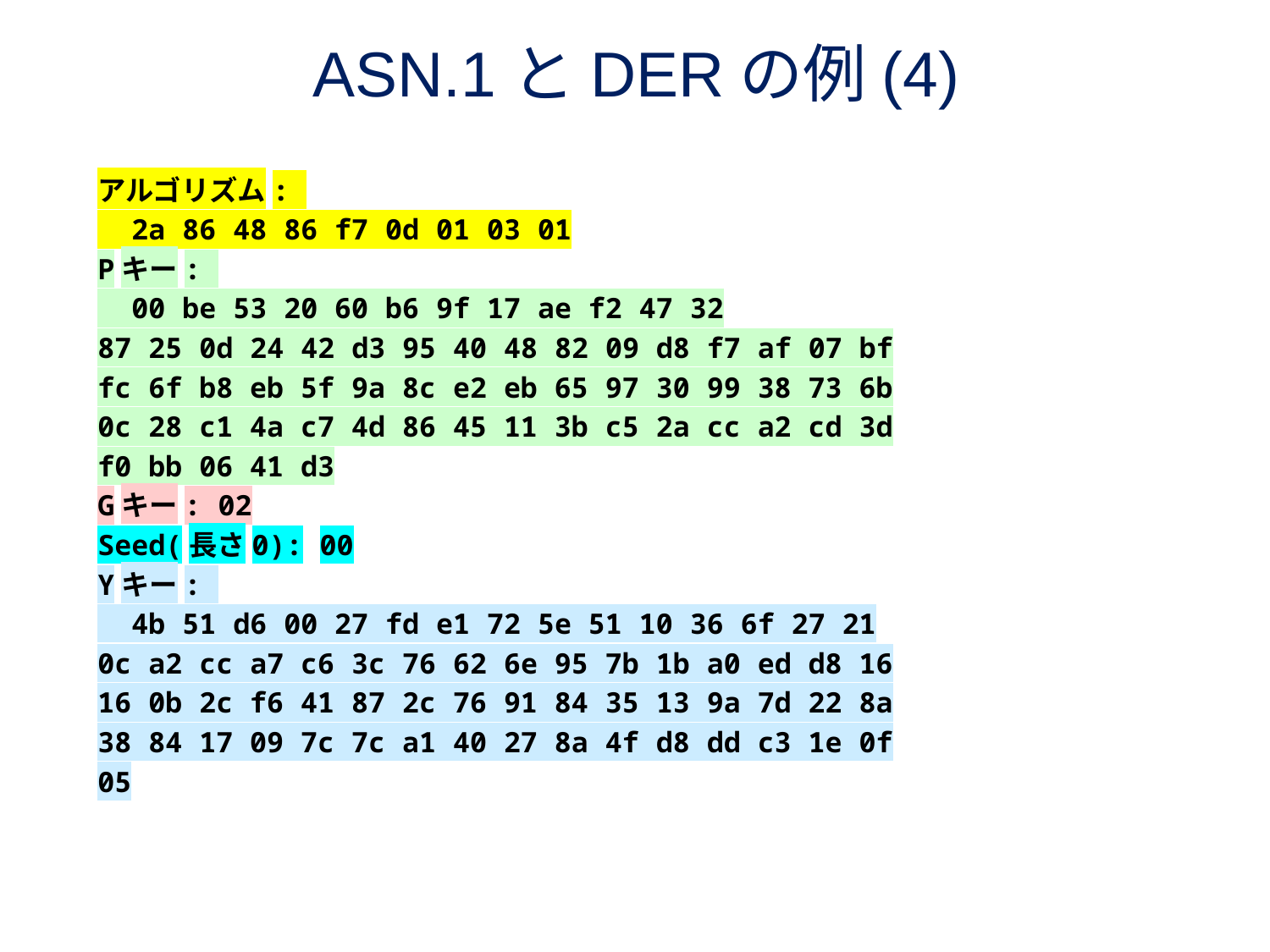

# ASN.1とDERの例(4)
アルゴリズム:
  2a 86 48 86 f7 0d 01 03 01
Pキー:
  00 be 53 20 60 b6 9f 17 ae f2 47 32
87 25 0d 24 42 d3 95 40 48 82 09 d8 f7 af 07 bf
fc 6f b8 eb 5f 9a 8c e2 eb 65 97 30 99 38 73 6b
0c 28 c1 4a c7 4d 86 45 11 3b c5 2a cc a2 cd 3d
f0 bb 06 41 d3
Gキー: 02
Seed(長さ0): 00
Yキー:
  4b 51 d6 00 27 fd e1 72 5e 51 10 36 6f 27 21
0c a2 cc a7 c6 3c 76 62 6e 95 7b 1b a0 ed d8 16
16 0b 2c f6 41 87 2c 76 91 84 35 13 9a 7d 22 8a
38 84 17 09 7c 7c a1 40 27 8a 4f d8 dd c3 1e 0f
05